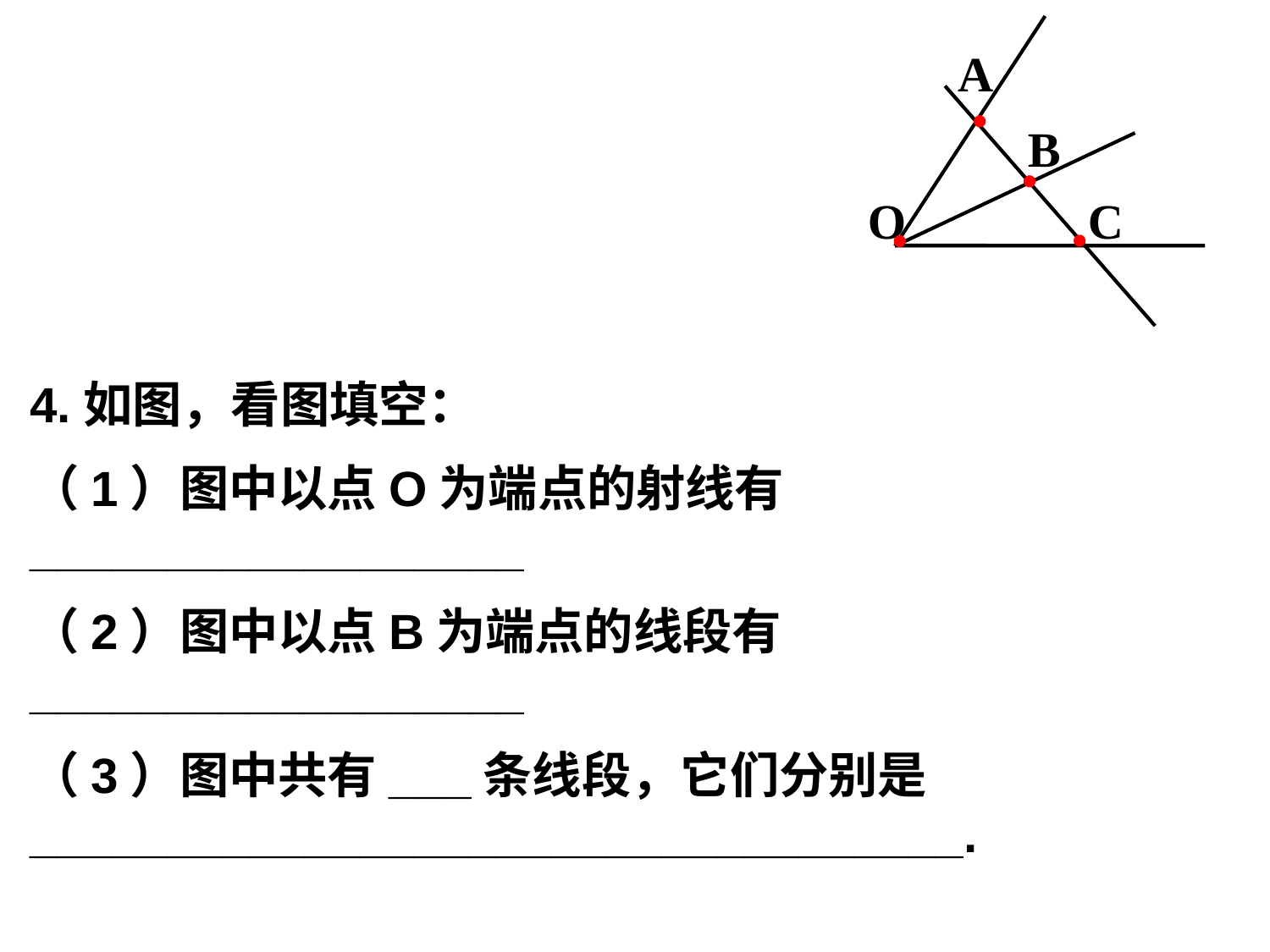

A

B

O
C

4.如图，看图填空：
（1）图中以点O为端点的射线有__________________
（2）图中以点B为端点的线段有__________________
（3）图中共有___条线段，它们分别是__________________________________.